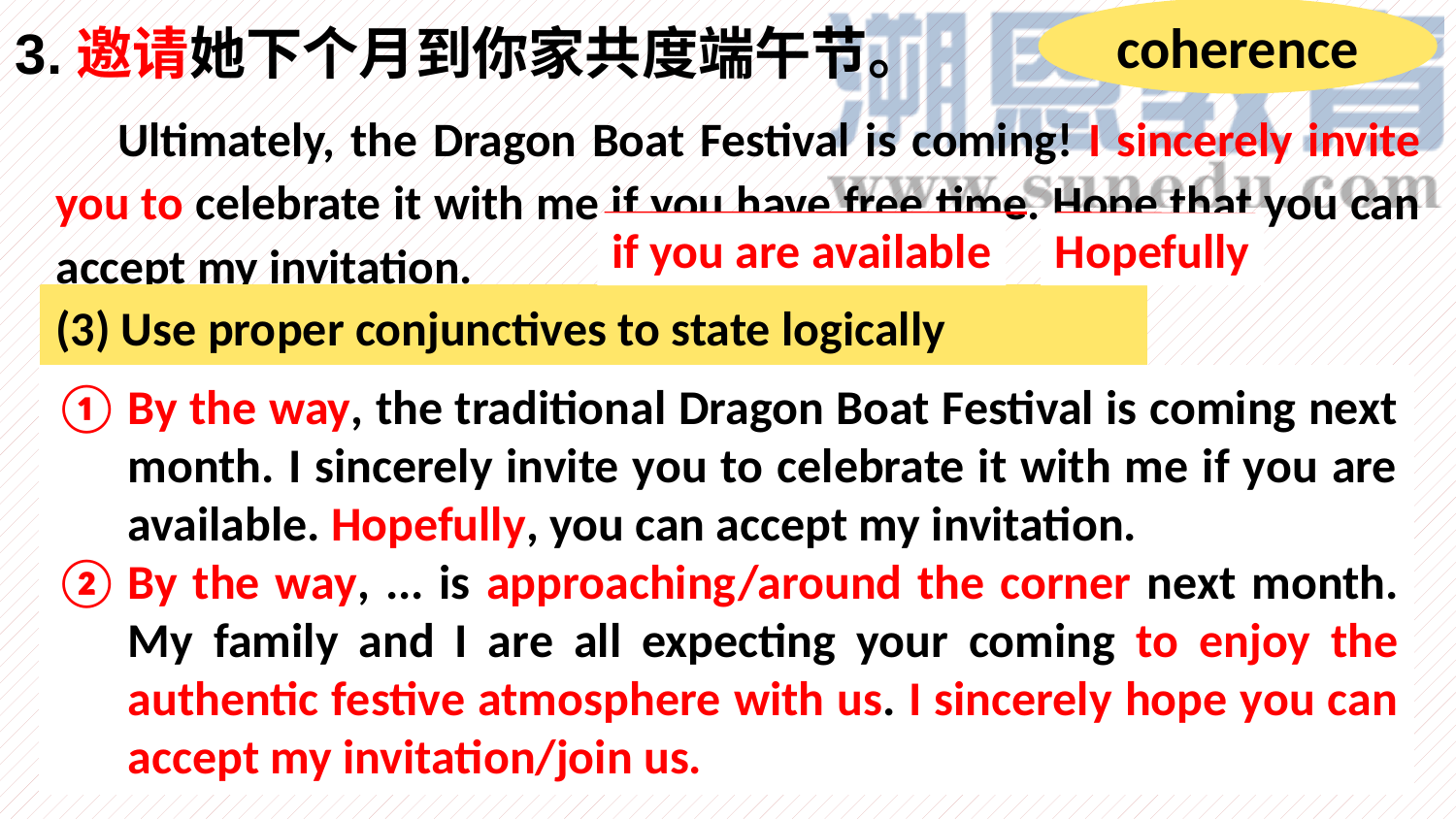

coherence
3.邀请她下个月到你家共度端午节。
    Ultimately, the Dragon Boat Festival is coming! I sincerely invite you to celebrate it with me if you have free time. Hope that you can accept my invitation.

if you are available
Hopefully
(3) Use proper conjunctives to state logically
By the way, the traditional Dragon Boat Festival is coming next month. I sincerely invite you to celebrate it with me if you are available. Hopefully, you can accept my invitation.
By the way, ... is approaching/around the corner next month. My family and I are all expecting your coming to enjoy the authentic festive atmosphere with us. I sincerely hope you can accept my invitation/join us.